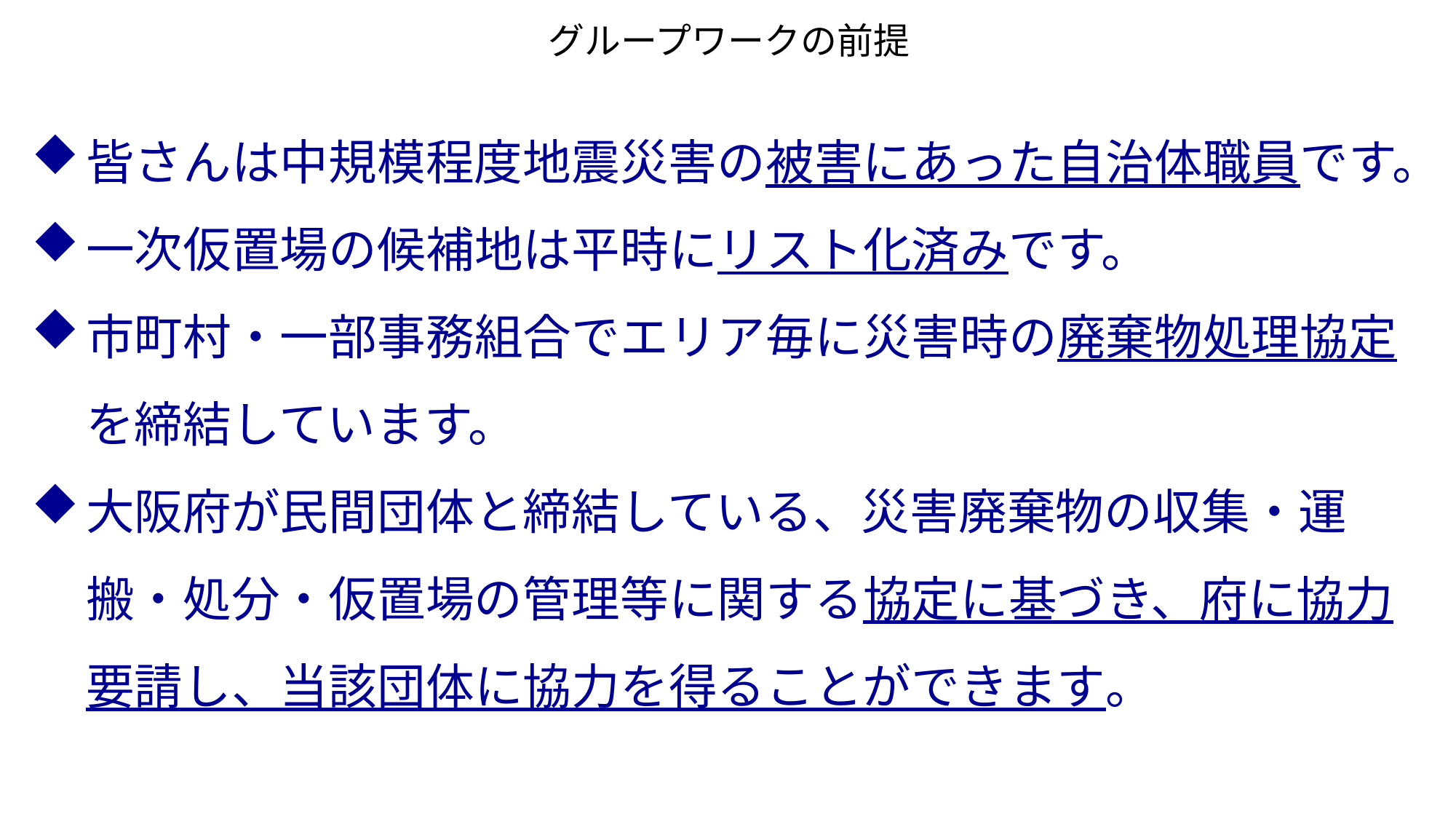

# グループワークの前提
皆さんは中規模程度地震災害の被害にあった自治体職員です。
一次仮置場の候補地は平時にリスト化済みです。
市町村・一部事務組合でエリア毎に災害時の廃棄物処理協定を締結しています。
大阪府が民間団体と締結している、災害廃棄物の収集・運搬・処分・仮置場の管理等に関する協定に基づき、府に協力要請し、当該団体に協力を得ることができます。